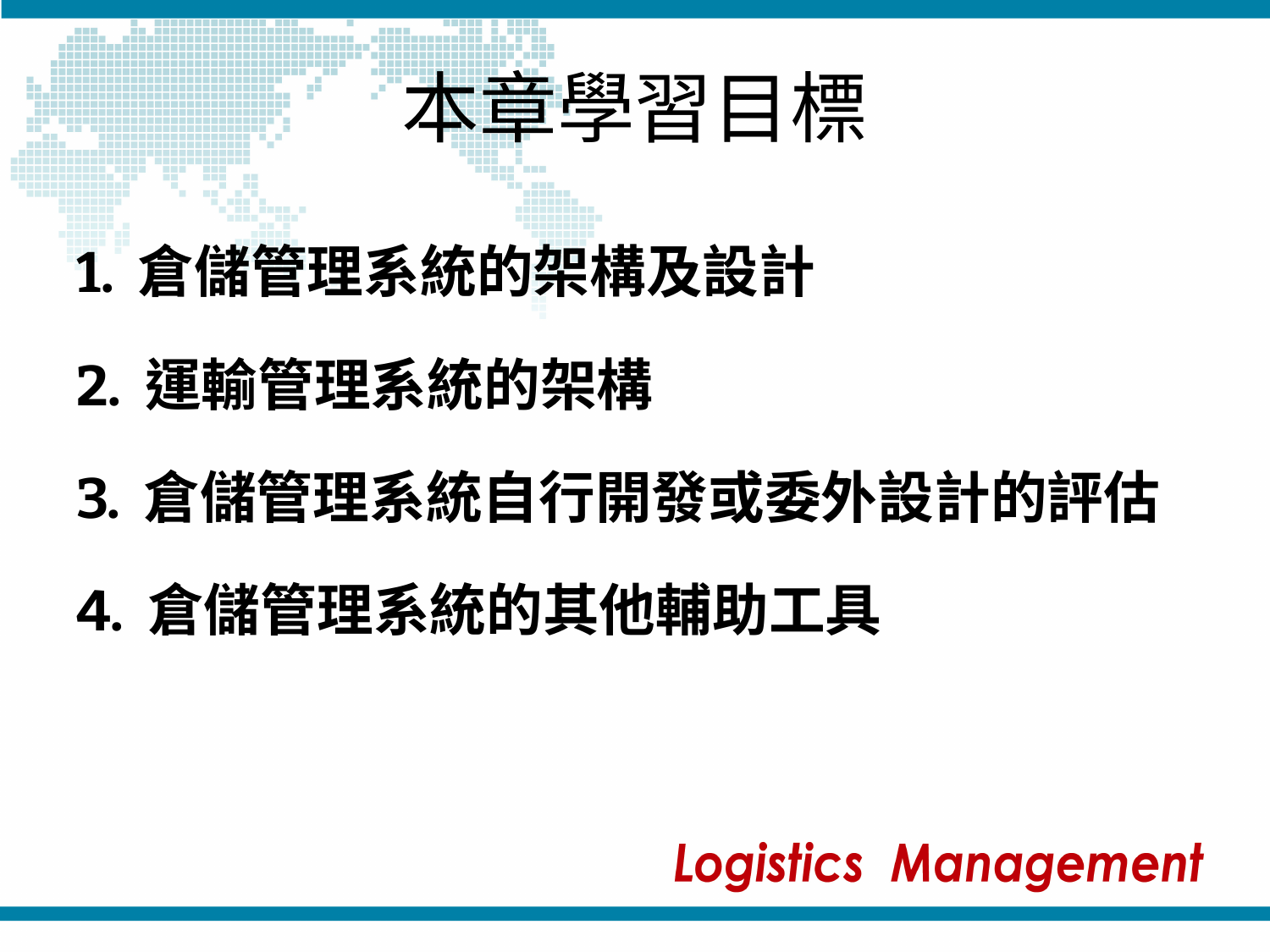

# 本章學習目標
1. 倉儲管理系統的架構及設計
2. 運輸管理系統的架構
3. 倉儲管理系統自行開發或委外設計的評估
4. 倉儲管理系統的其他輔助工具